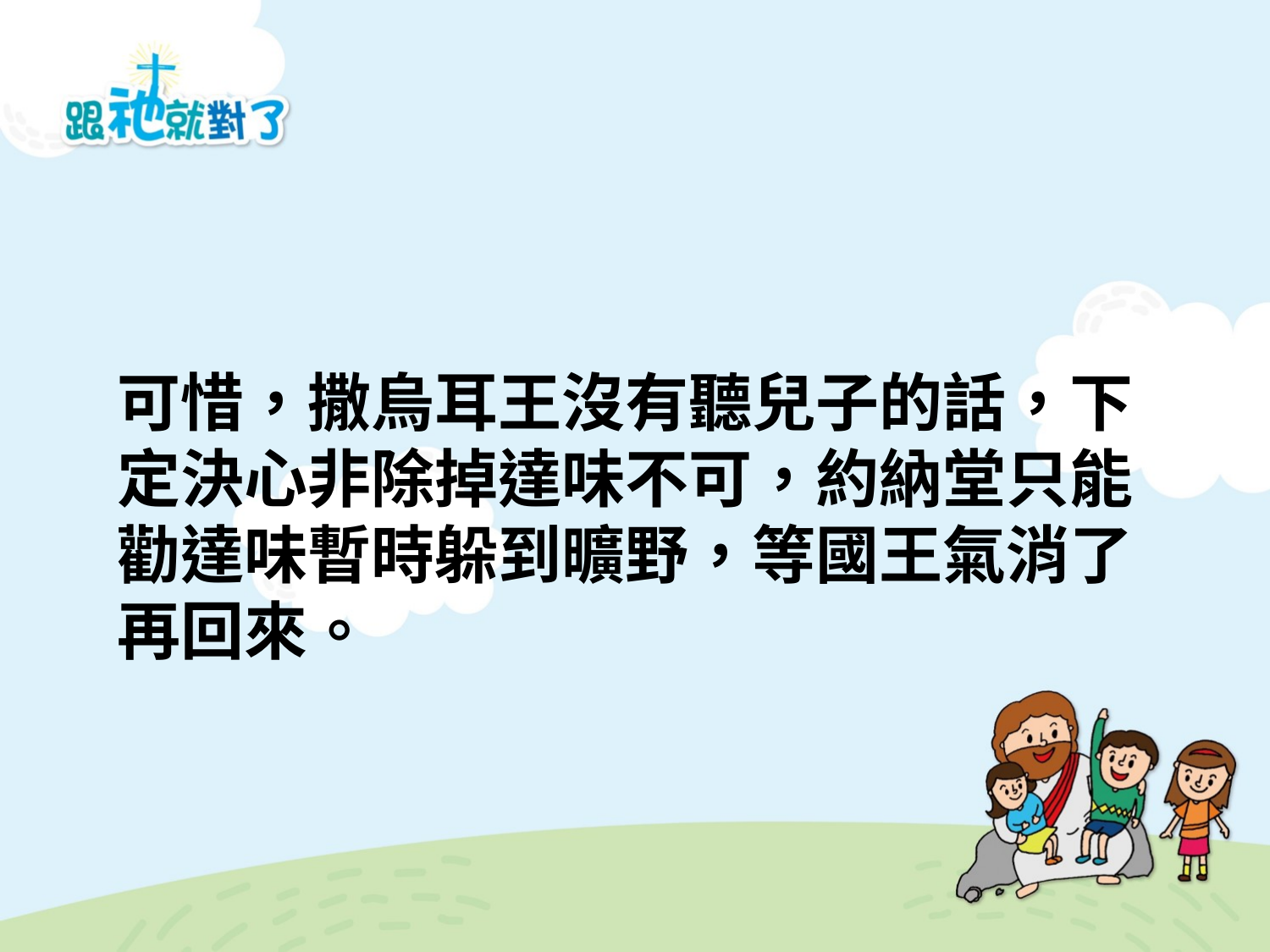

可惜，撒烏耳王沒有聽兒子的話，下定決心非除掉達味不可，約納堂只能勸達味暫時躲到曠野，等國王氣消了再回來。